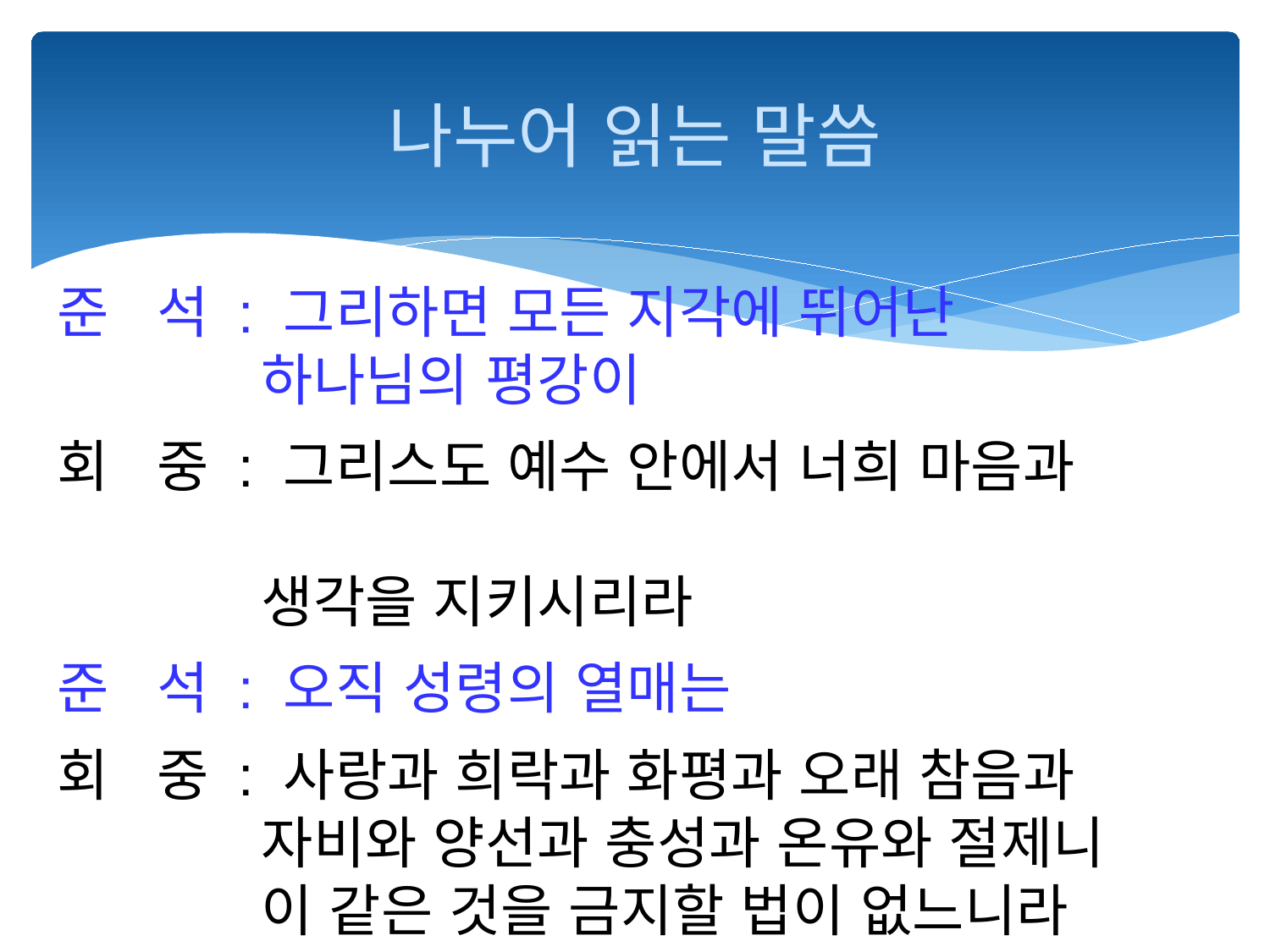

# 나누어 읽는 말씀
준   석 : 그리하면 모든 지각에 뛰어난
            하나님의 평강이

회   중 : 그리스도 예수 안에서 너희 마음과
            생각을 지키시리라

준   석 : 오직 성령의 열매는

회   중 : 사랑과 희락과 화평과 오래 참음과
            자비와 양선과 충성과 온유와 절제니
            이 같은 것을 금지할 법이 없느니라